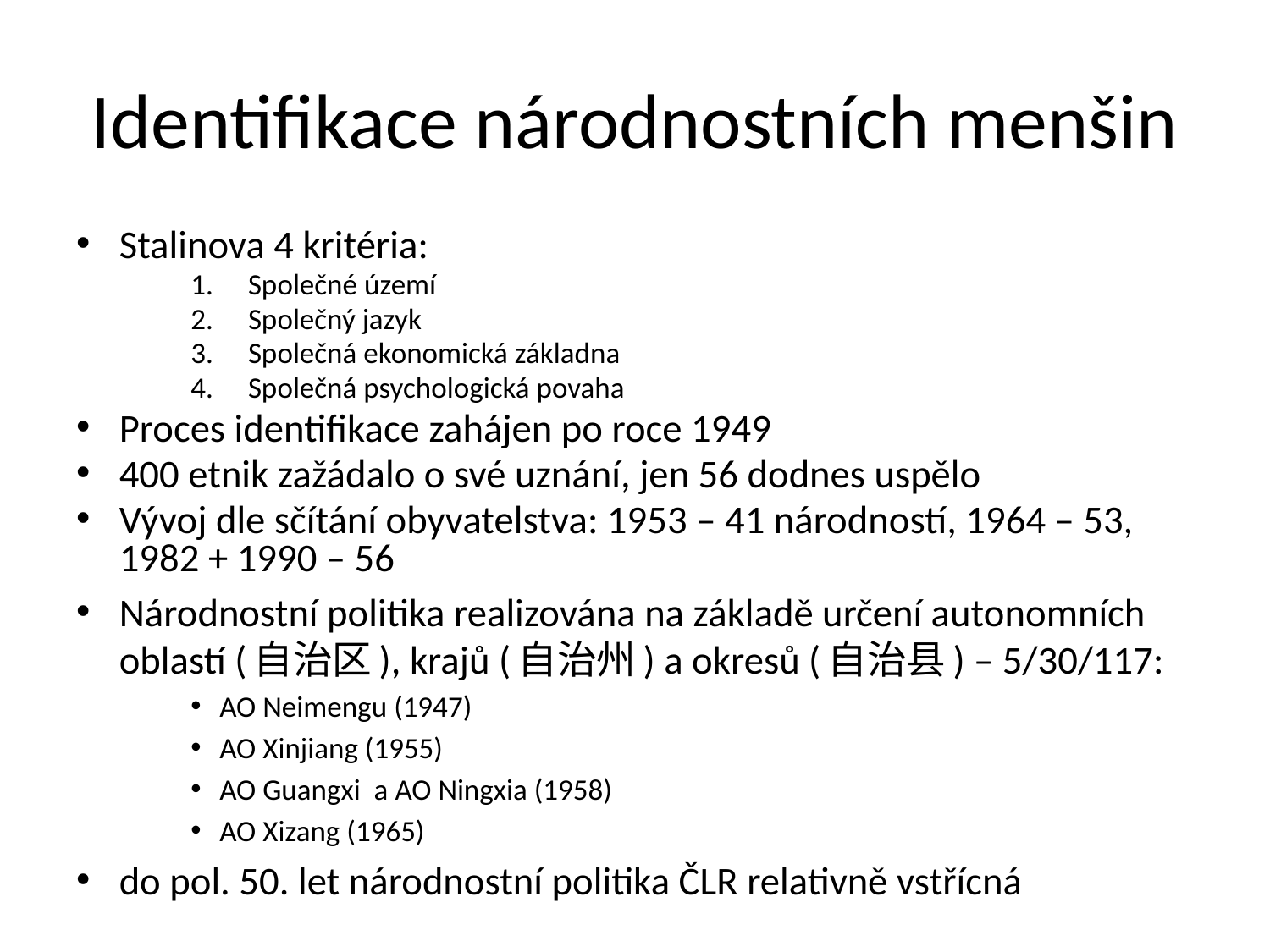

# Identifikace národnostních menšin
Stalinova 4 kritéria:
Společné území
Společný jazyk
Společná ekonomická základna
Společná psychologická povaha
Proces identifikace zahájen po roce 1949
400 etnik zažádalo o své uznání, jen 56 dodnes uspělo
Vývoj dle sčítání obyvatelstva: 1953 – 41 národností, 1964 – 53, 1982 + 1990 – 56
Národnostní politika realizována na základě určení autonomních oblastí (自治区), krajů (自治州) a okresů (自治县) – 5/30/117:
AO Neimengu (1947)
AO Xinjiang (1955)
AO Guangxi  a AO Ningxia (1958)
AO Xizang (1965)
do pol. 50. let národnostní politika ČLR relativně vstřícná